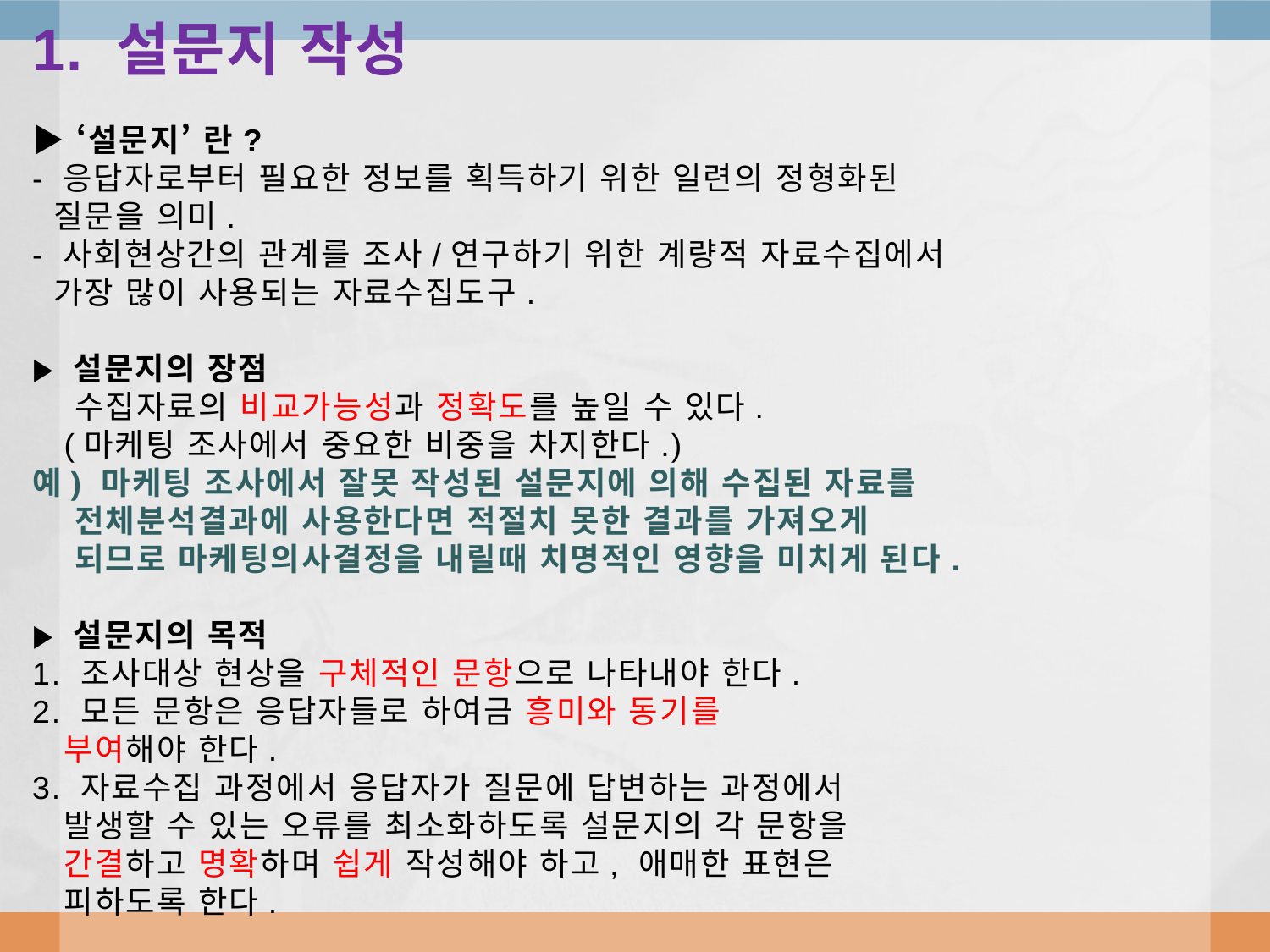

# 1. 설문지 작성 ▶ ‘설문지’ 란? - 응답자로부터 필요한 정보를 획득하기 위한 일련의 정형화된 질문을 의미. - 사회현상간의 관계를 조사/연구하기 위한 계량적 자료수집에서 가장 많이 사용되는 자료수집도구. ▶ 설문지의 장점 수집자료의 비교가능성과 정확도를 높일 수 있다. (마케팅 조사에서 중요한 비중을 차지한다.) 예) 마케팅 조사에서 잘못 작성된 설문지에 의해 수집된 자료를 전체분석결과에 사용한다면 적절치 못한 결과를 가져오게 되므로 마케팅의사결정을 내릴때 치명적인 영향을 미치게 된다. ▶ 설문지의 목적 1. 조사대상 현상을 구체적인 문항으로 나타내야 한다. 2. 모든 문항은 응답자들로 하여금 흥미와 동기를 부여해야 한다. 3. 자료수집 과정에서 응답자가 질문에 답변하는 과정에서 발생할 수 있는 오류를 최소화하도록 설문지의 각 문항을 간결하고 명확하며 쉽게 작성해야 하고, 애매한 표현은 피하도록 한다.